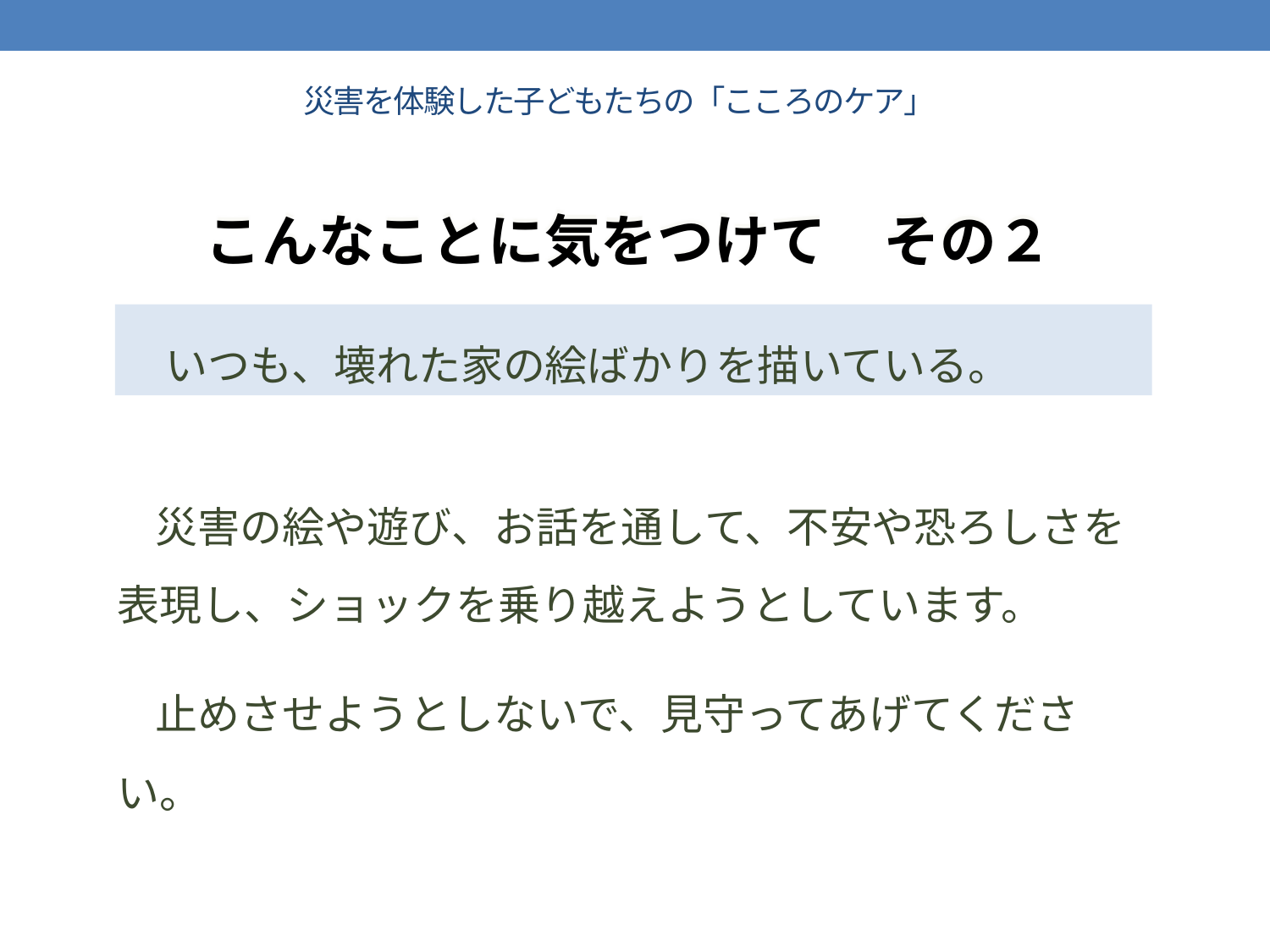

# 災害を体験した子どもたちの「こころのケア」
こんなことに気をつけて　その２
いつも、壊れた家の絵ばかりを描いている。
災害の絵や遊び、お話を通して、不安や恐ろしさを表現し、ショックを乗り越えようとしています。
止めさせようとしないで、見守ってあげてください。